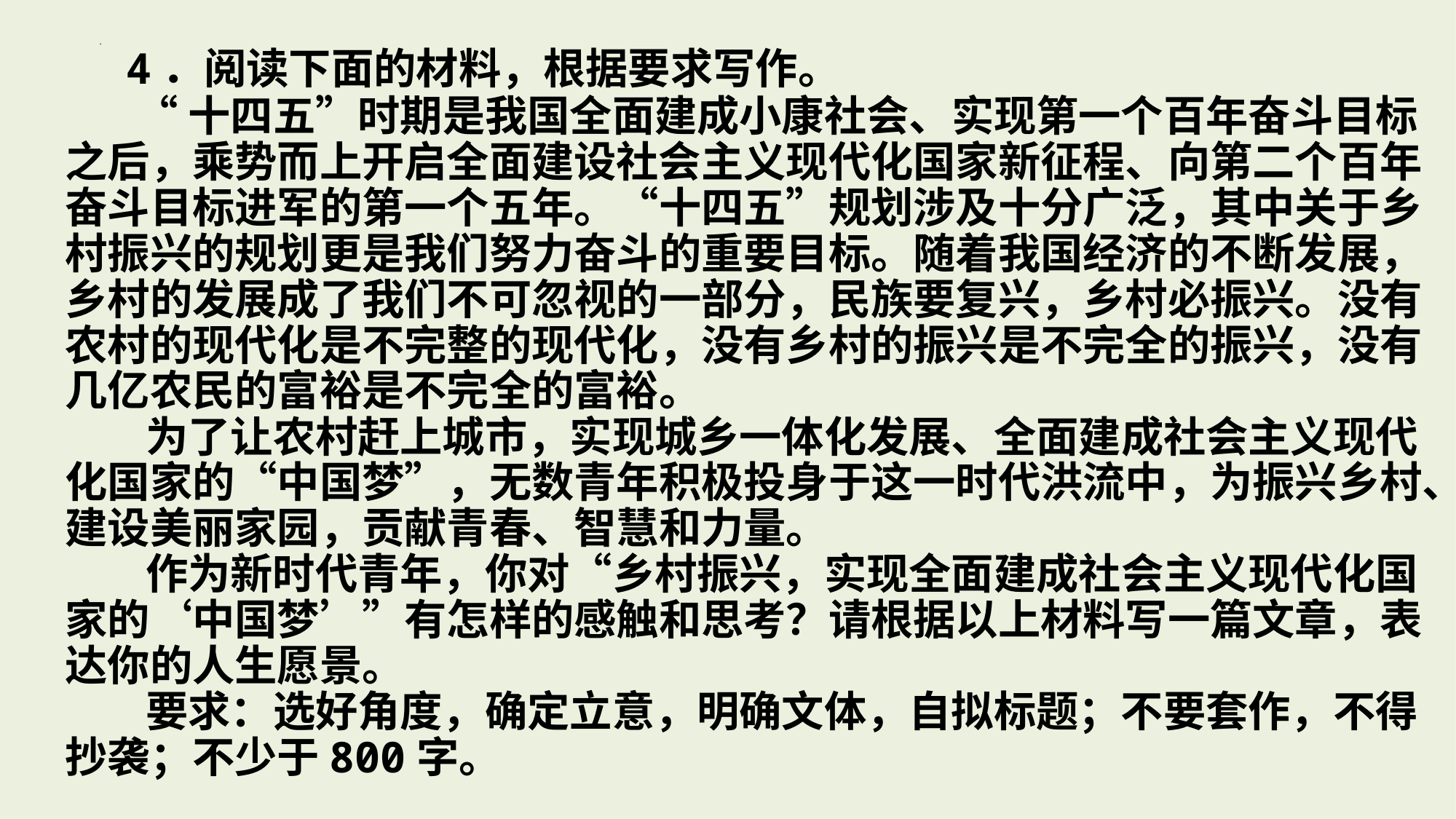

4．阅读下面的材料，根据要求写作。
    “十四五”时期是我国全面建成小康社会、实现第一个百年奋斗目标之后，乘势而上开启全面建设社会主义现代化国家新征程、向第二个百年奋斗目标进军的第一个五年。“十四五”规划涉及十分广泛，其中关于乡村振兴的规划更是我们努力奋斗的重要目标。随着我国经济的不断发展，乡村的发展成了我们不可忽视的一部分，民族要复兴，乡村必振兴。没有农村的现代化是不完整的现代化，没有乡村的振兴是不完全的振兴，没有几亿农民的富裕是不完全的富裕。
    为了让农村赶上城市，实现城乡一体化发展、全面建成社会主义现代化国家的“中国梦”，无数青年积极投身于这一时代洪流中，为振兴乡村、建设美丽家园，贡献青春、智慧和力量。
    作为新时代青年，你对“乡村振兴，实现全面建成社会主义现代化国家的‘中国梦’”有怎样的感触和思考？请根据以上材料写一篇文章，表达你的人生愿景。
    要求：选好角度，确定立意，明确文体，自拟标题；不要套作，不得抄袭；不少于800字。